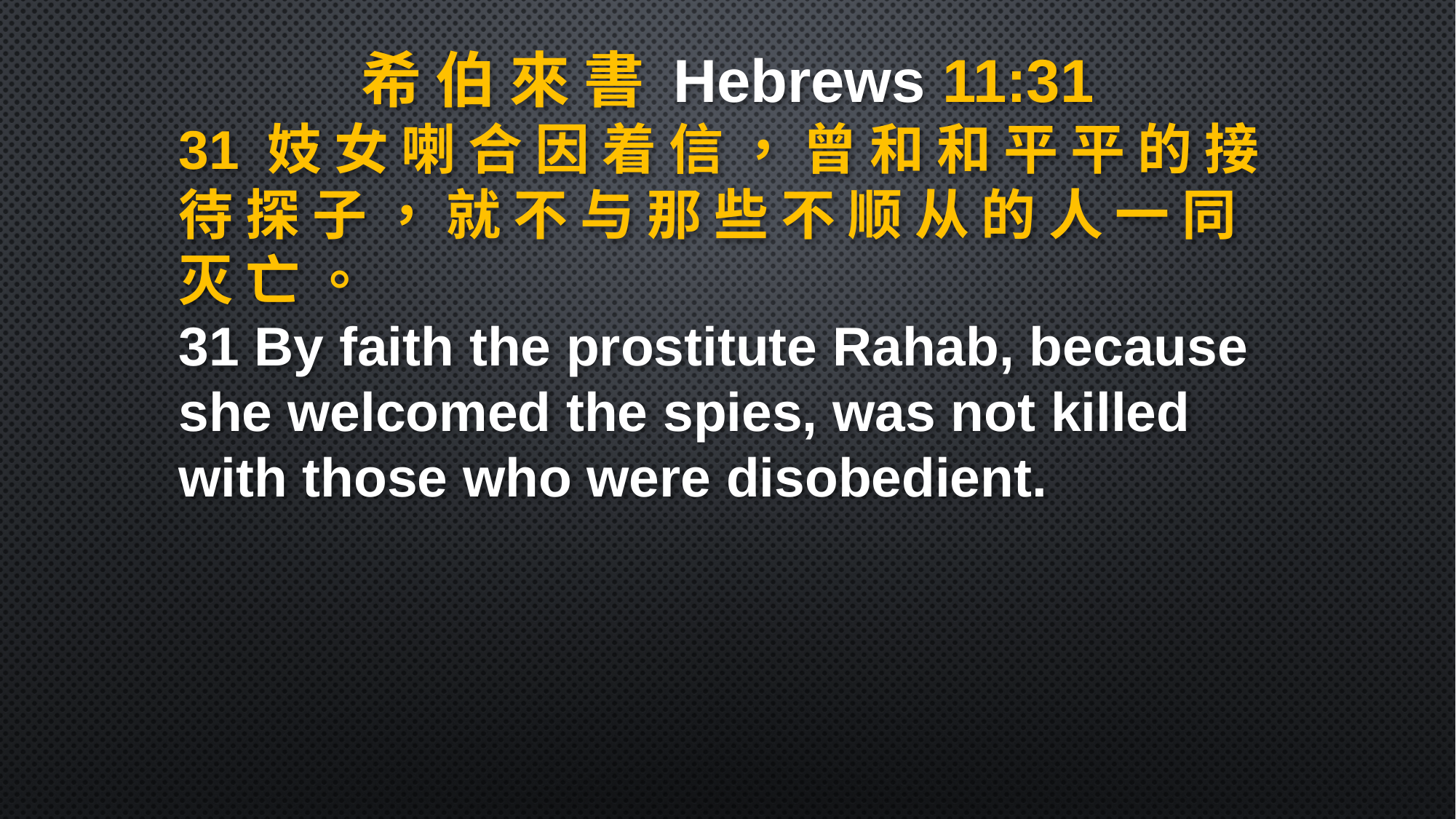

希 伯 來 書 Hebrews 11:31
31 妓 女 喇 合 因 着 信 ， 曾 和 和 平 平 的 接 待 探 子 ， 就 不 与 那 些 不 顺 从 的 人 一 同 灭 亡 。
31 By faith the prostitute Rahab, because she welcomed the spies, was not killed with those who were disobedient.